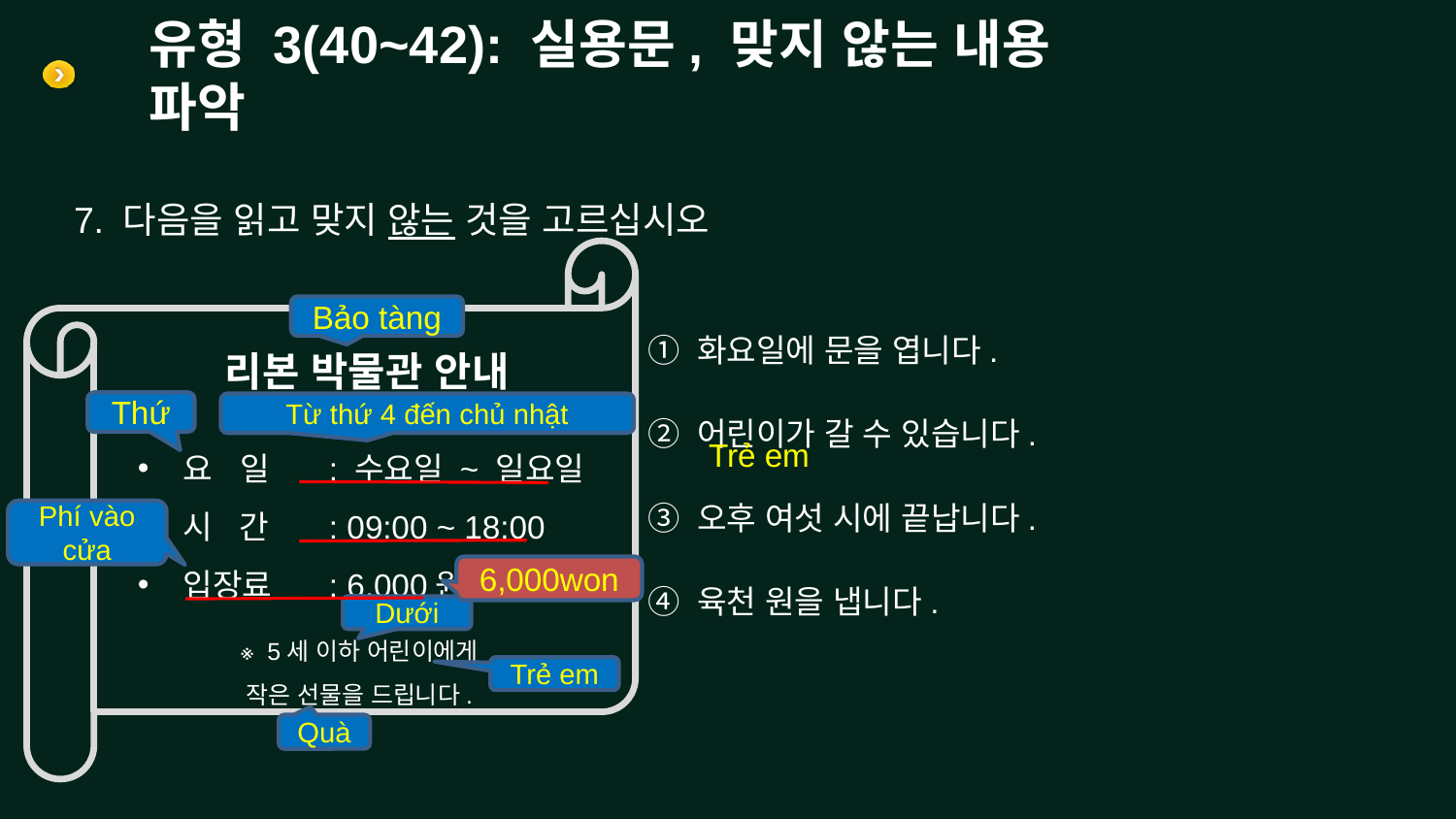

# 유형 3(40~42): 실용문, 맞지 않는 내용 파악

7. 다음을 읽고 맞지 않는 것을 고르십시오

리본 박물관 안내
요   일	: 수요일 ~ 일요일
시   간	: 09:00 ~ 18:00
입장료	: 6,000원

※ 5세 이하 어린이에게
작은 선물을 드립니다.
Bảo tàng
① 화요일에 문을 엽니다.
② 어린이가 갈 수 있습니다.
③ 오후 여섯 시에 끝납니다.
④ 육천 원을 냅니다.
Thứ
Từ thứ 4 đến chủ nhật
Trẻ em
Phí vào cửa

6,000won
Dưới

Trẻ em
Quà